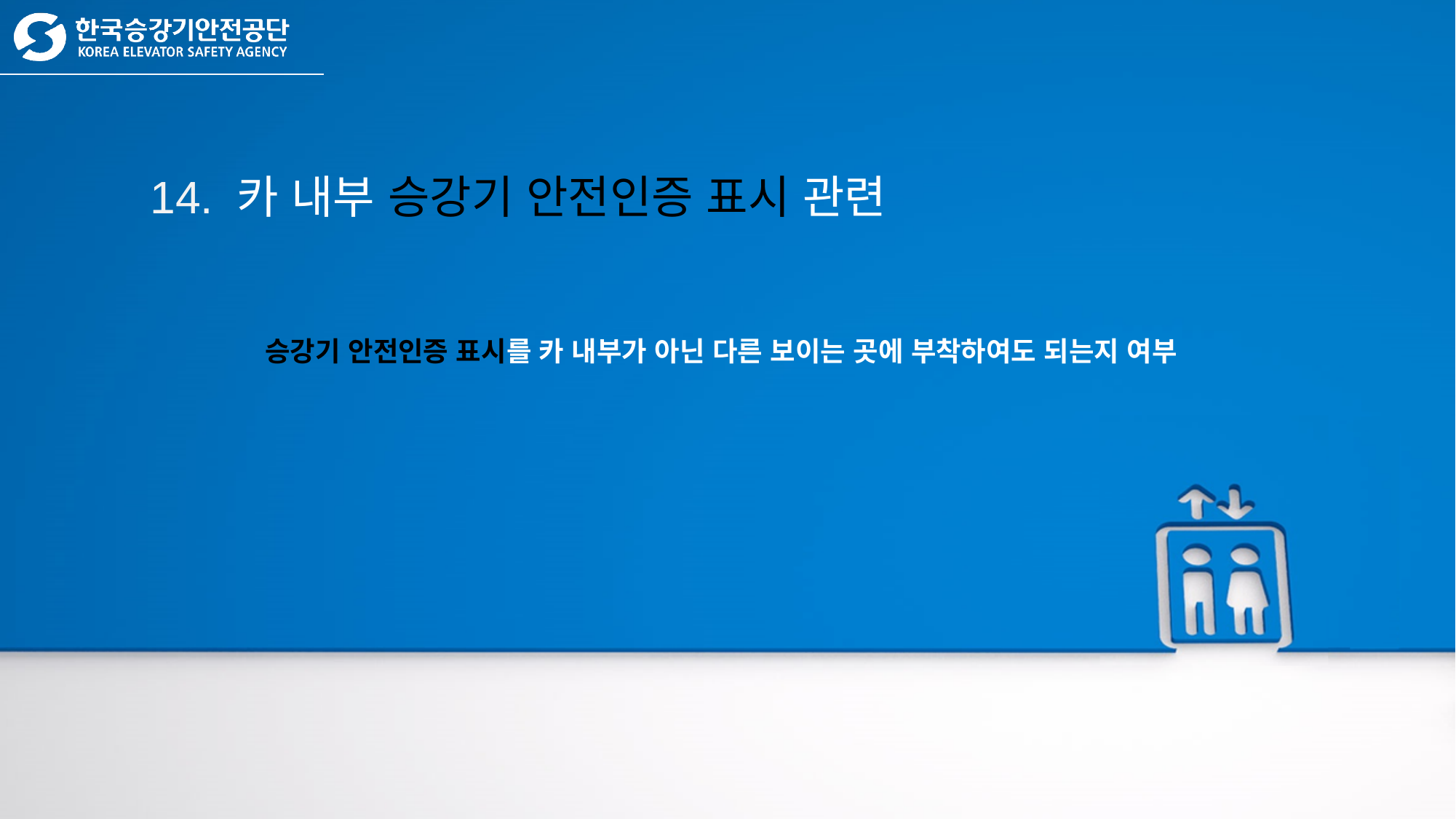

14. 카 내부 승강기 안전인증 표시 관련
승강기 안전인증 표시를 카 내부가 아닌 다른 보이는 곳에 부착하여도 되는지 여부